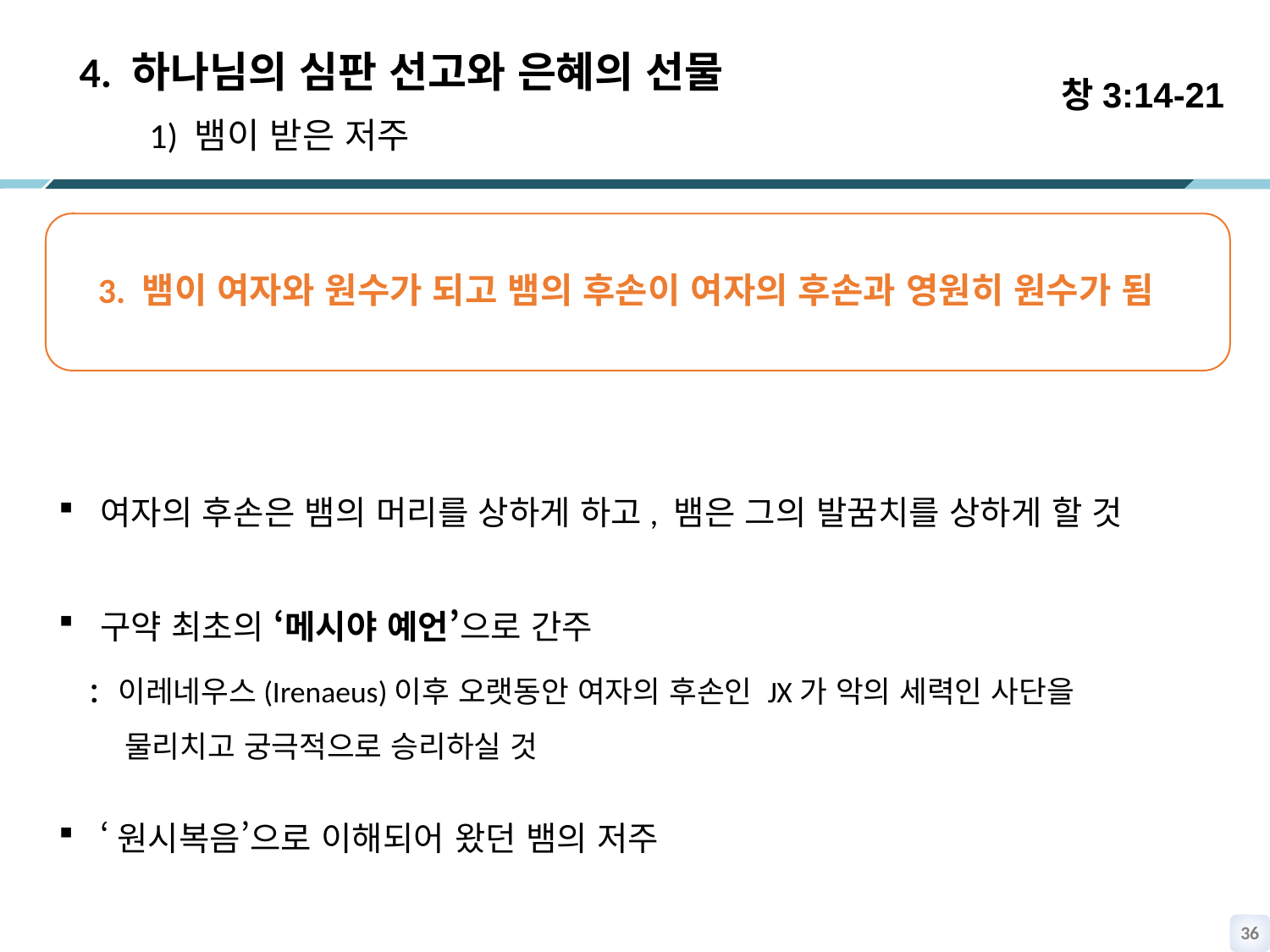

창3:14-21

       4. 하나님의 심판 선고와 은혜의 선물
                 1) 뱀이 받은 저주

여자의 후손은 뱀의 머리를 상하게 하고, 뱀은 그의 발꿈치를 상하게 할 것

구약 최초의 ‘메시야 예언’으로 간주
    : 이레네우스(Irenaeus)이후 오랫동안 여자의 후손인 JX가 악의 세력인 사단을
       물리치고 궁극적으로 승리하실 것

‘원시복음’으로 이해되어 왔던 뱀의 저주

    3. 뱀이 여자와 원수가 되고 뱀의 후손이 여자의 후손과 영원히 원수가 됨

36